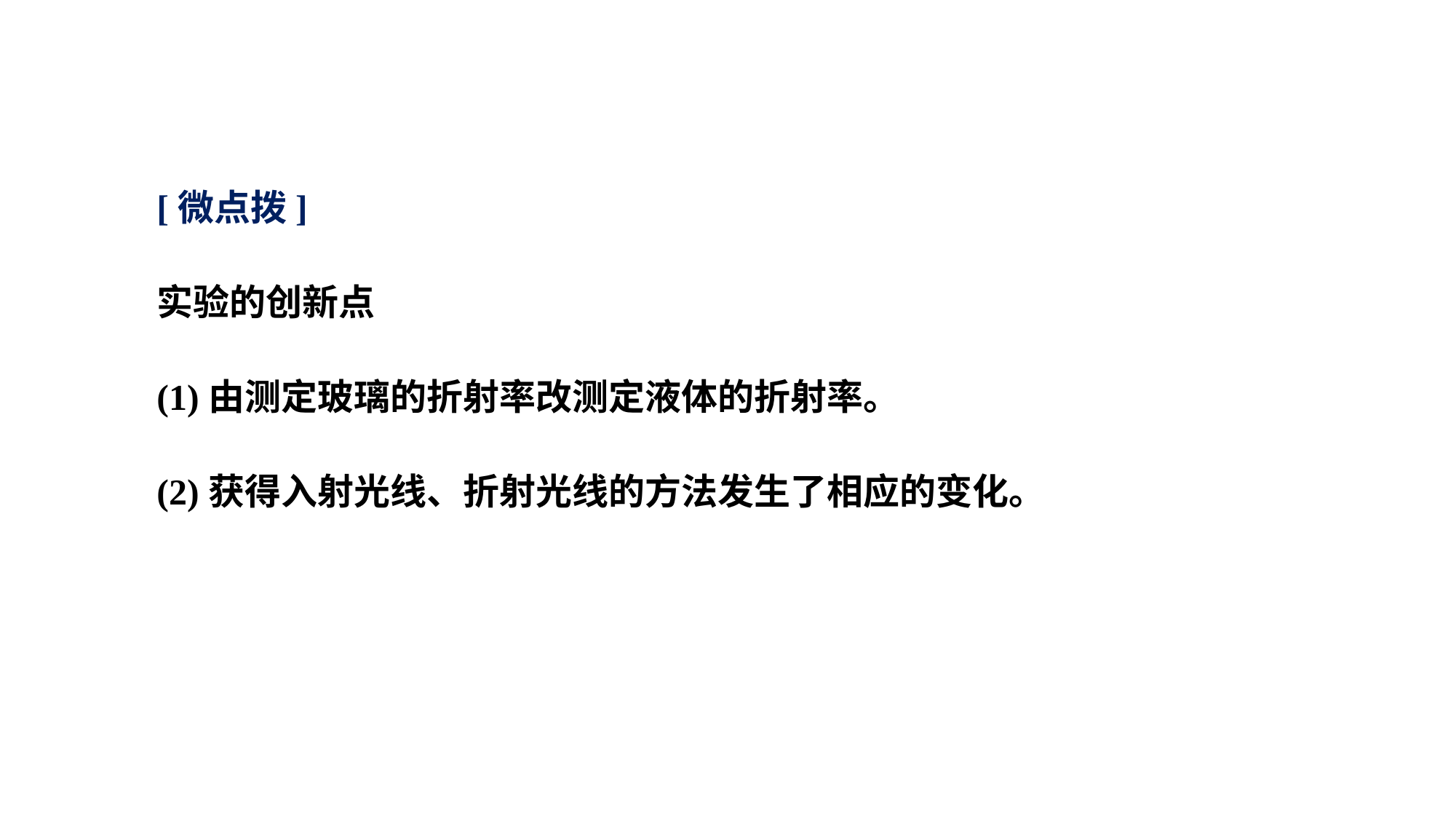

[微点拨]
实验的创新点
(1)由测定玻璃的折射率改测定液体的折射率。
(2)获得入射光线、折射光线的方法发生了相应的变化。